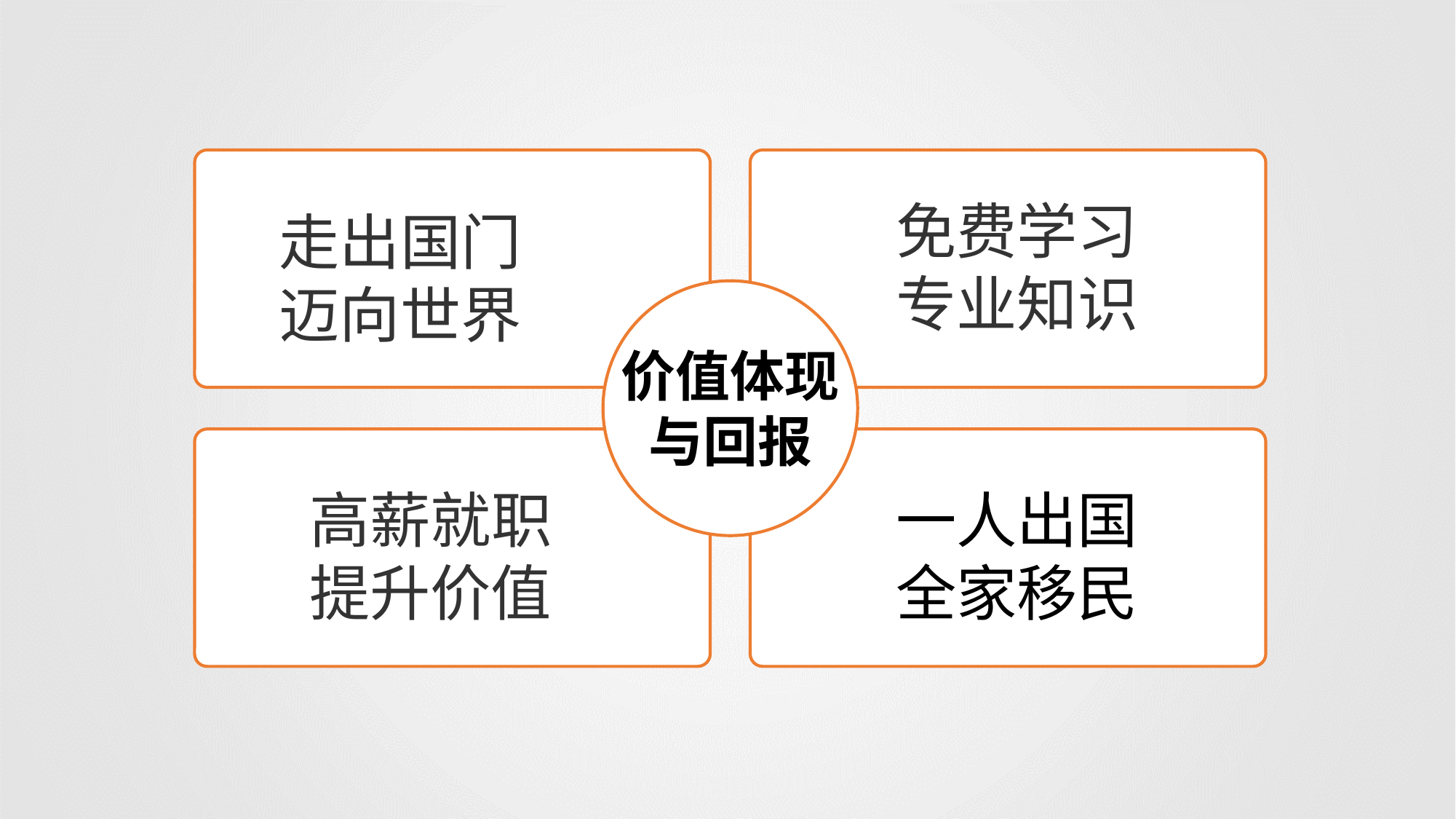

免费学习专业知识
走出国门迈向世界

价值体现与回报

高薪就职提升价值
一人出国全家移民